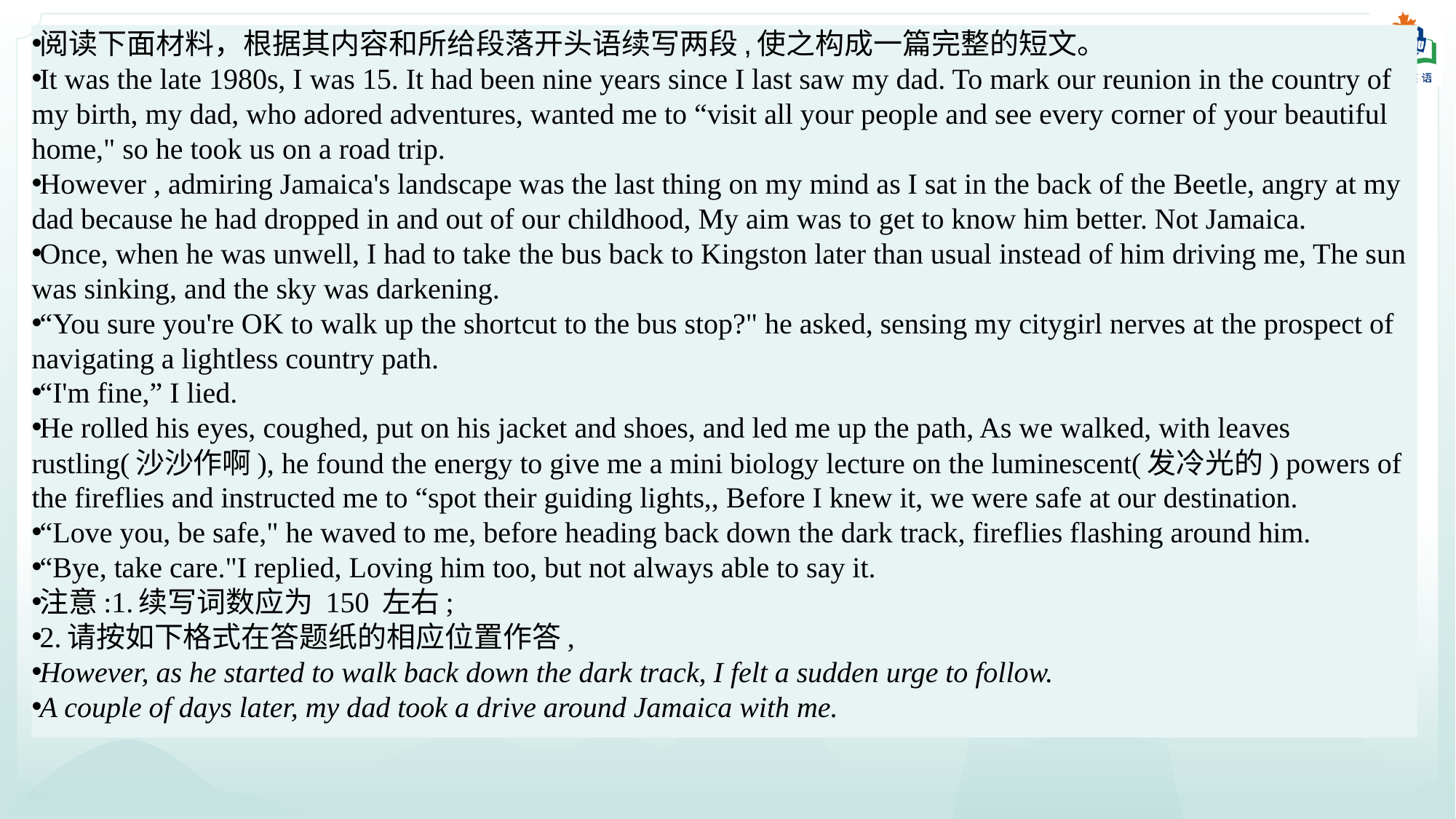

阅读下面材料，根据其内容和所给段落开头语续写两段,使之构成一篇完整的短文。
It was the late 1980s, I was 15. It had been nine years since I last saw my dad. To mark our reunion in the country of my birth, my dad, who adored adventures, wanted me to “visit all your people and see every corner of your beautiful home," so he took us on a road trip.
However , admiring Jamaica's landscape was the last thing on my mind as I sat in the back of the Beetle, angry at my dad because he had dropped in and out of our childhood, My aim was to get to know him better. Not Jamaica.
Once, when he was unwell, I had to take the bus back to Kingston later than usual instead of him driving me, The sun was sinking, and the sky was darkening.
“You sure you're OK to walk up the shortcut to the bus stop?" he asked, sensing my citygirl nerves at the prospect of navigating a lightless country path.
“I'm fine,” I lied.
He rolled his eyes, coughed, put on his jacket and shoes, and led me up the path, As we walked, with leaves rustling(沙沙作啊), he found the energy to give me a mini biology lecture on the luminescent(发冷光的) powers of the fireflies and instructed me to “spot their guiding lights,, Before I knew it, we were safe at our destination.
“Love you, be safe," he waved to me, before heading back down the dark track, fireflies flashing around him.
“Bye, take care."I replied, Loving him too, but not always able to say it.
注意:1.续写词数应为 150 左右;
2.请按如下格式在答题纸的相应位置作答,
However, as he started to walk back down the dark track, I felt a sudden urge to follow.
A couple of days later, my dad took a drive around Jamaica with me.